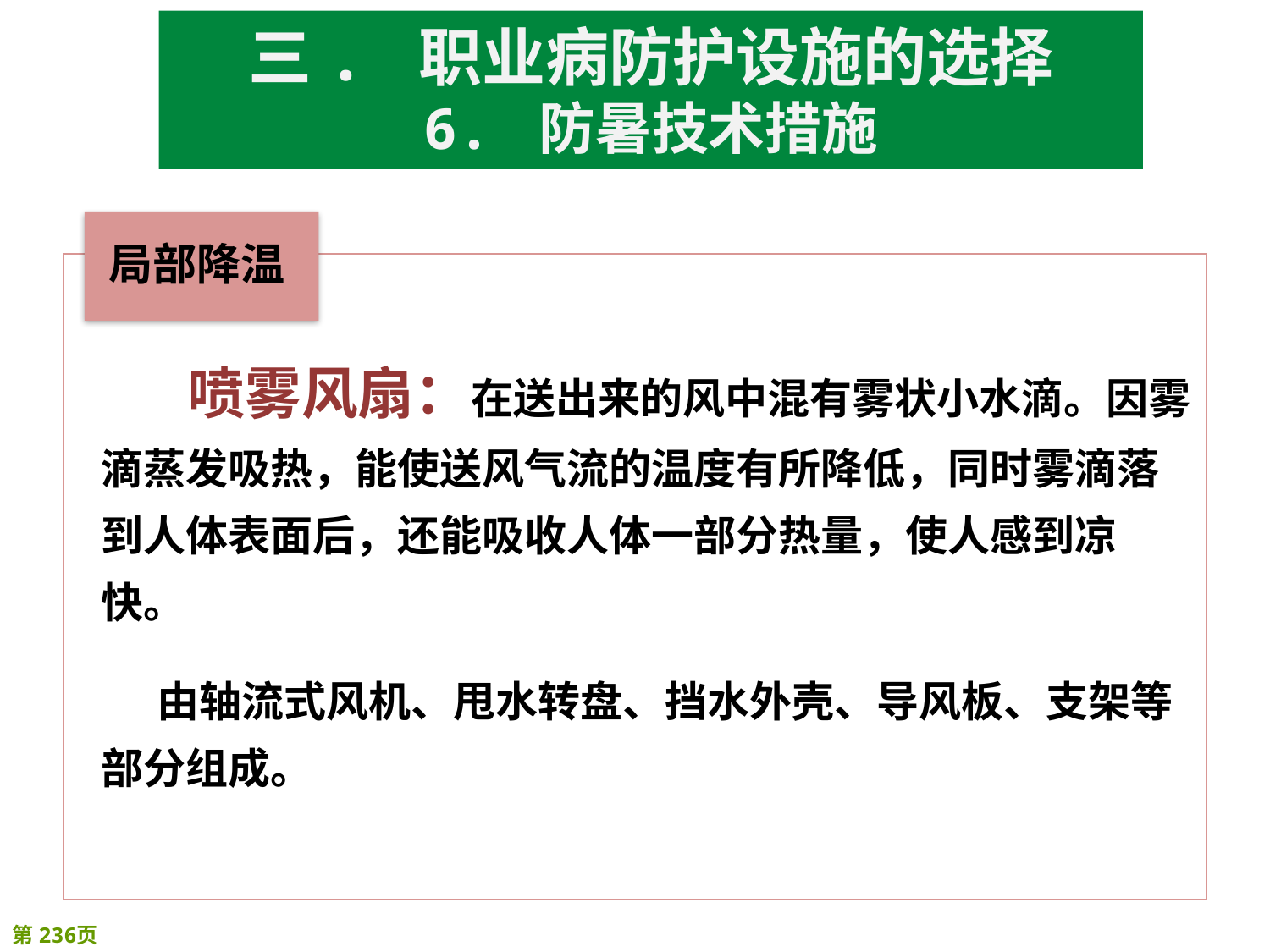

三. 职业病防护设施的选择
6. 防暑技术措施
局部降温

喷雾风扇：在送出来的风中混有雾状小水滴。因雾滴蒸发吸热，能使送风气流的温度有所降低，同时雾滴落到人体表面后，还能吸收人体一部分热量，使人感到凉快。
         由轴流式风机、甩水转盘、挡水外壳、导风板、支架等部分组成。